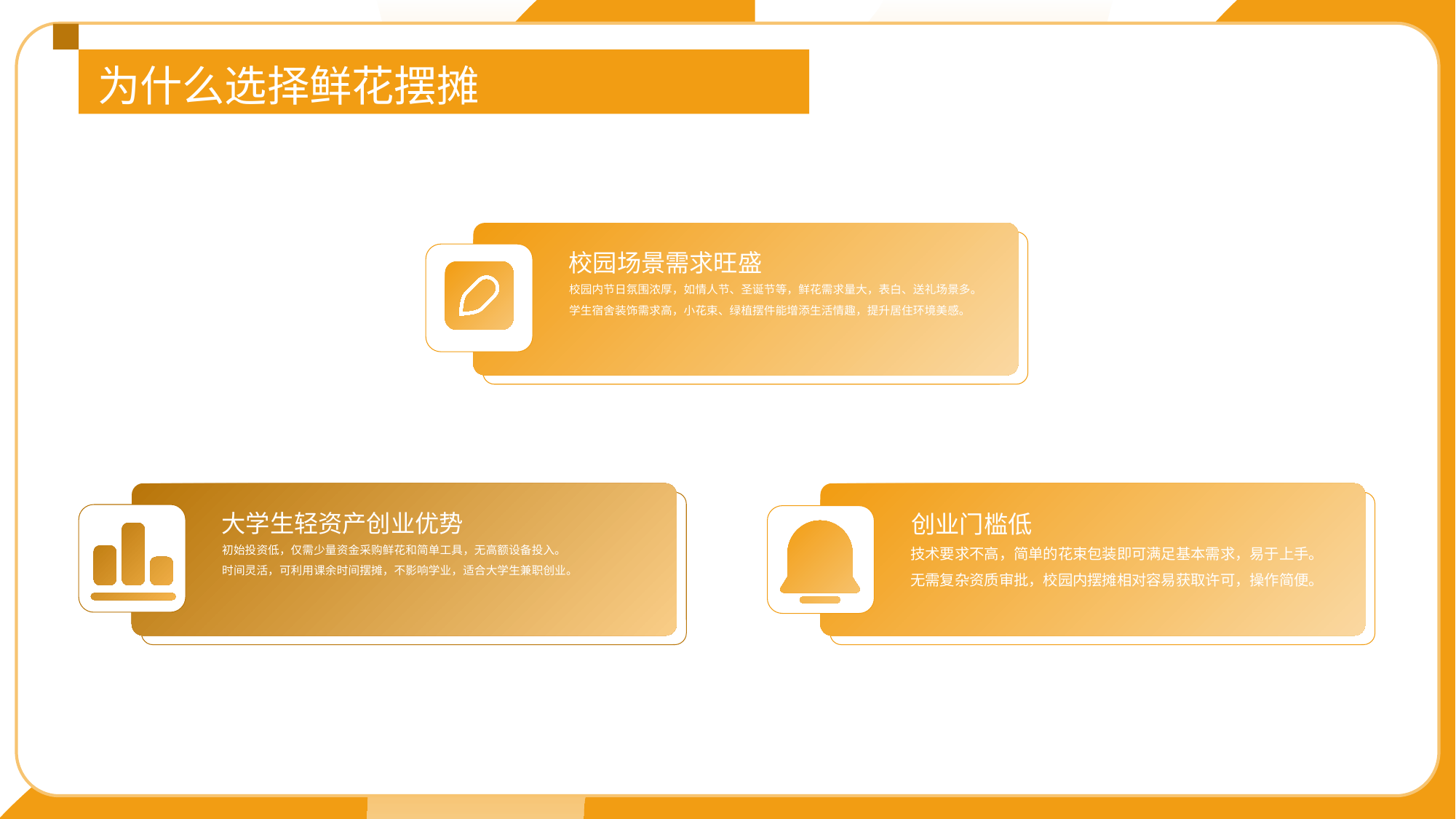

为什么选择鲜花摆摊

校园场景需求旺盛

校园内节日氛围浓厚，如情人节、圣诞节等，鲜花需求量大，表白、送礼场景多。
学生宿舍装饰需求高，小花束、绿植摆件能增添生活情趣，提升居住环境美感。

大学生轻资产创业优势
创业门槛低

初始投资低，仅需少量资金采购鲜花和简单工具，无高额设备投入。
时间灵活，可利用课余时间摆摊，不影响学业，适合大学生兼职创业。
技术要求不高，简单的花束包装即可满足基本需求，易于上手。
无需复杂资质审批，校园内摆摊相对容易获取许可，操作简便。